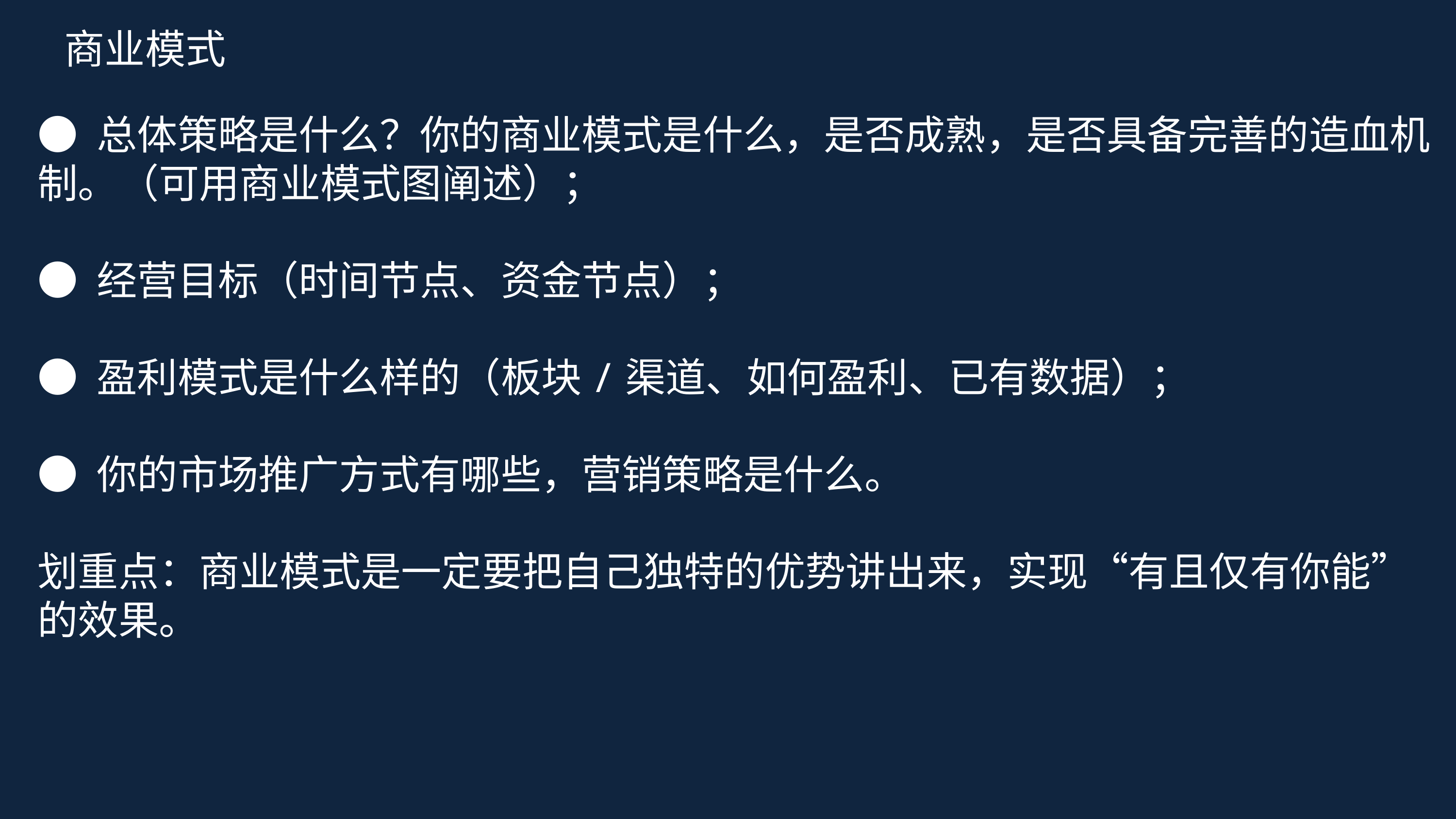

商业模式
● 总体策略是什么？你的商业模式是什么，是否成熟，是否具备完善的造血机制。（可用商业模式图阐述）；

● 经营目标（时间节点、资金节点）；

● 盈利模式是什么样的（板块/渠道、如何盈利、已有数据）；

● 你的市场推广方式有哪些，营销策略是什么。

划重点：商业模式是一定要把自己独特的优势讲出来，实现“有且仅有你能”的效果。